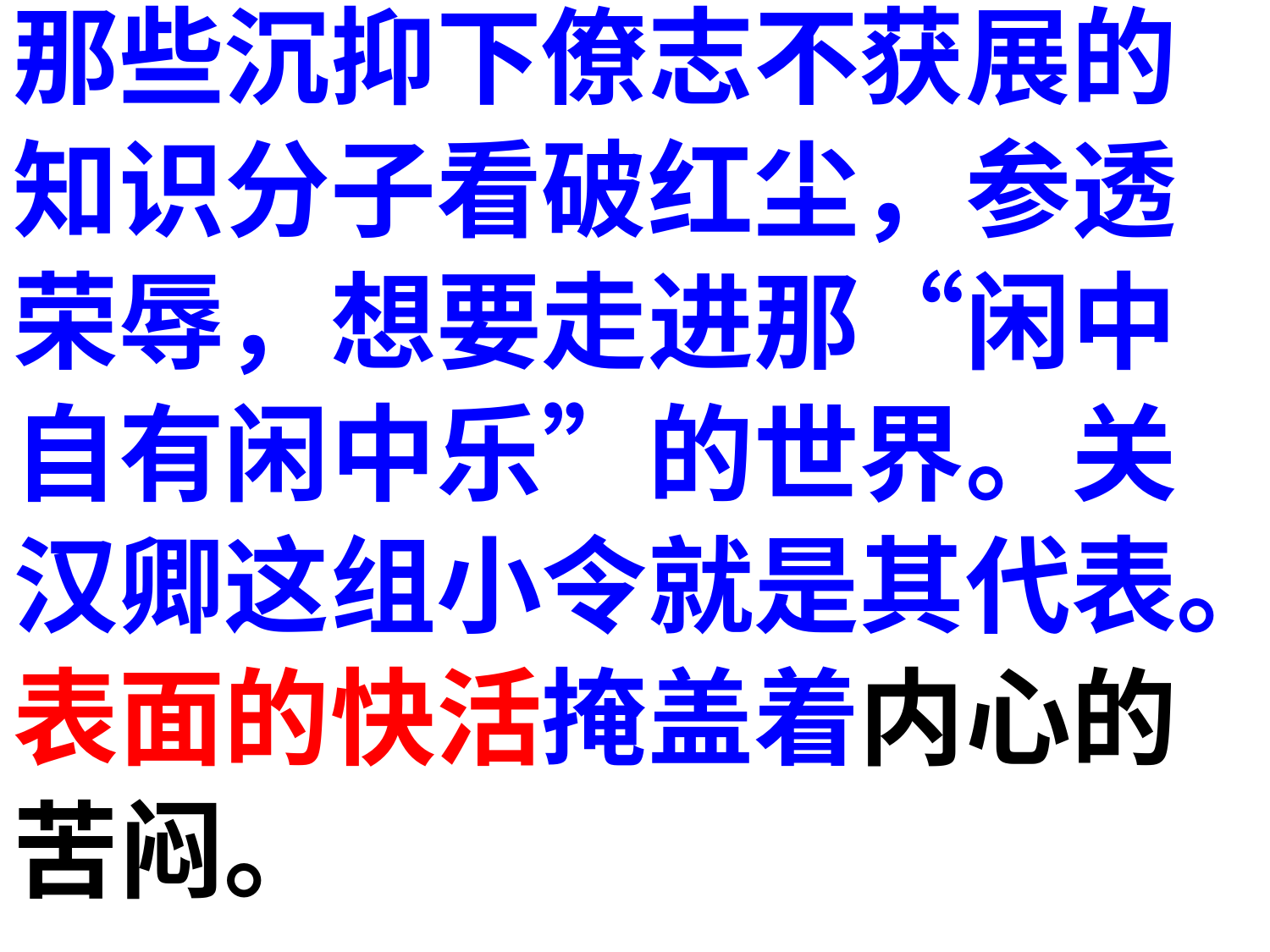

那些沉抑下僚志不获展的
知识分子看破红尘，参透
荣辱，想要走进那“闲中
自有闲中乐”的世界。关
汉卿这组小令就是其代表。
表面的快活掩盖着内心的
苦闷。